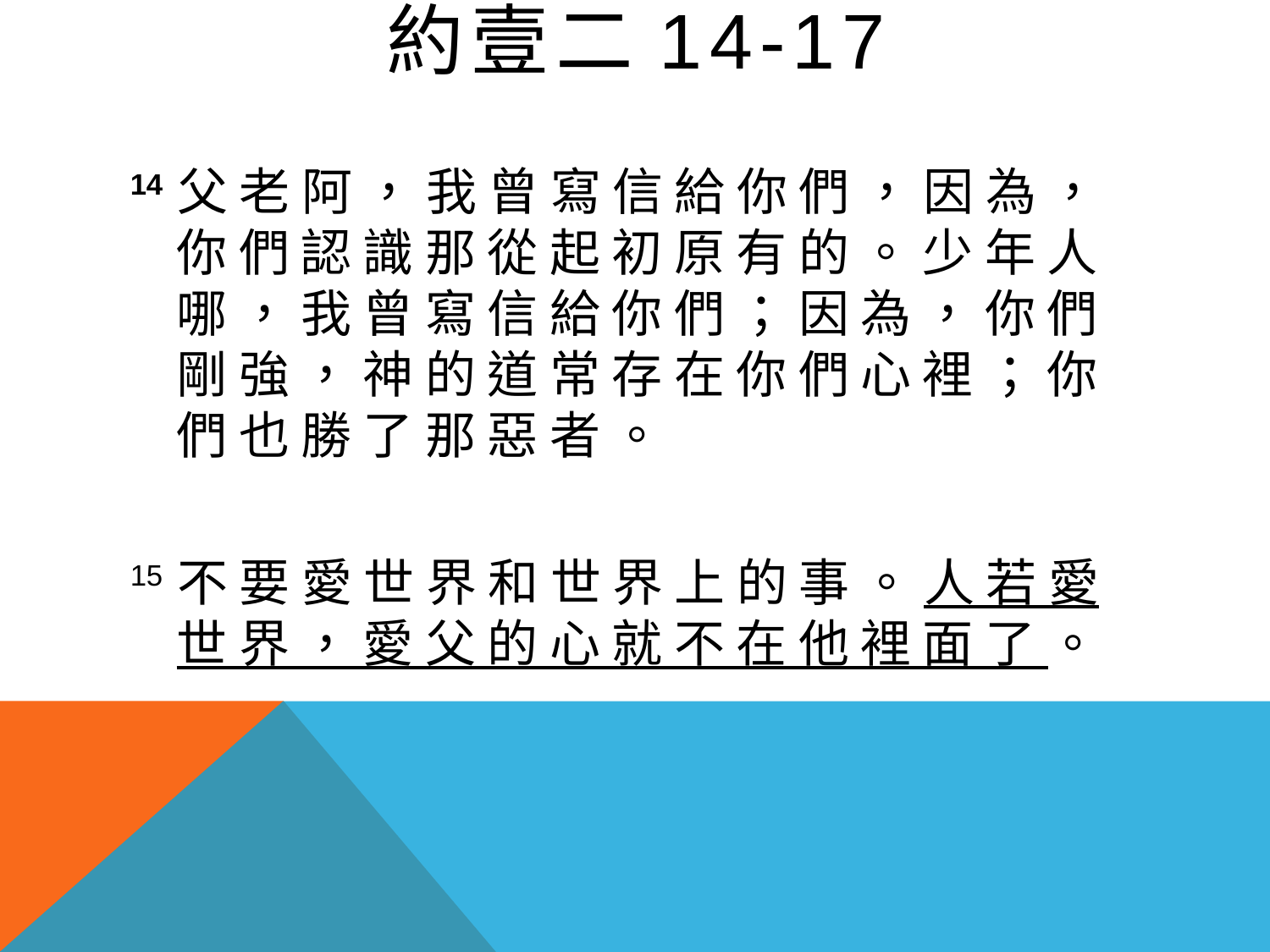

# 約壹二14-17
14 父 老 阿 ， 我 曾 寫 信 給 你 們 ， 因 為 ， 你 們 認 識 那 從 起 初 原 有 的 。 少 年 人 哪 ， 我 曾 寫 信 給 你 們 ； 因 為 ， 你 們 剛 強 ， 神 的 道 常 存 在 你 們 心 裡 ； 你 們 也 勝 了 那 惡 者 。

15 不 要 愛 世 界 和 世 界 上 的 事 。 人 若 愛 世 界 ， 愛 父 的 心 就 不 在 他 裡 面 了 。